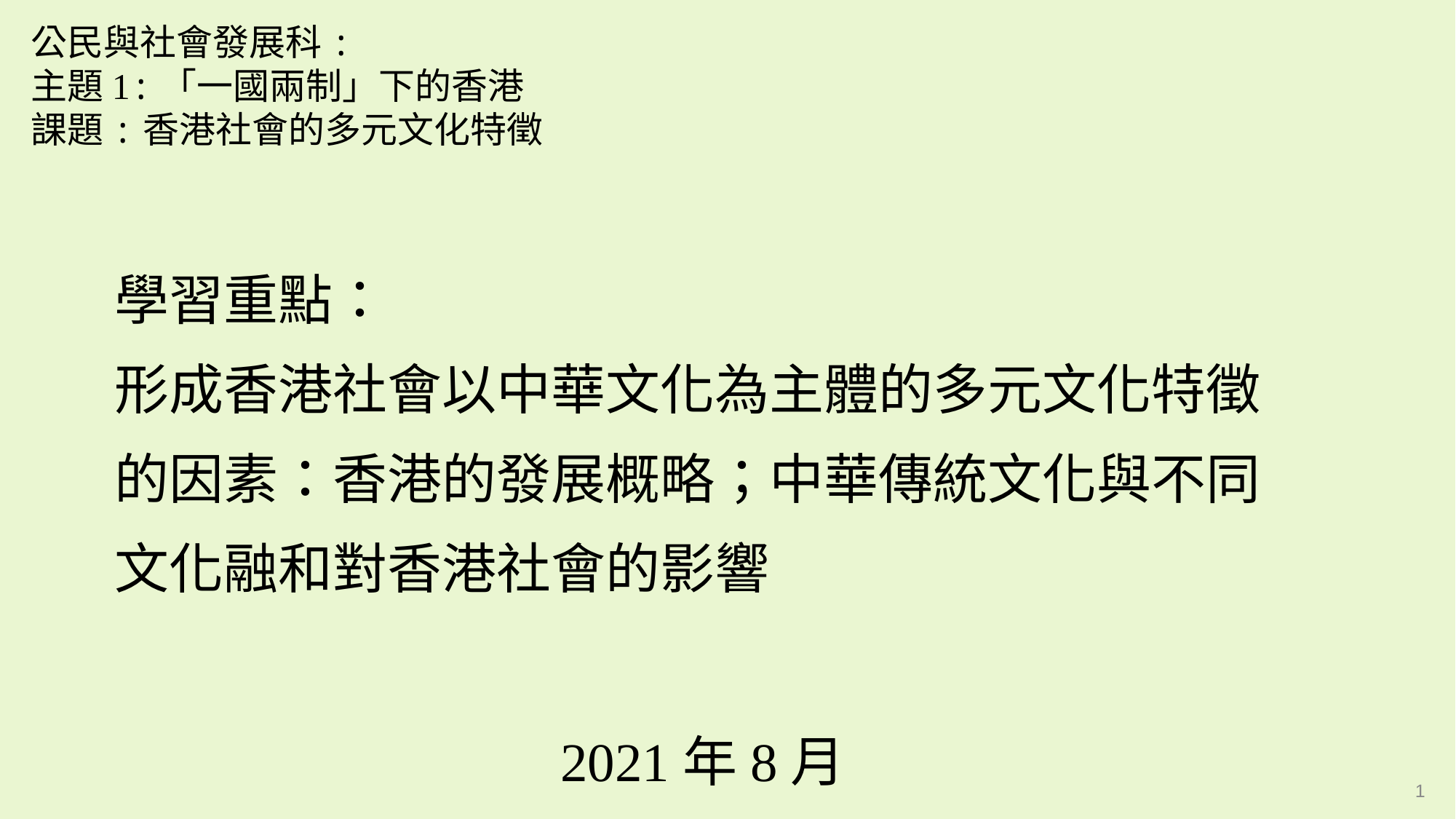

公民與社會發展科:
主題1:「一國兩制」下的香港
課題:香港社會的多元文化特徵
學習重點：
形成香港社會以中華文化為主體的多元文化特徵的因素：香港的發展概略；中華傳統文化與不同文化融和對香港社會的影響
2021年8月
1